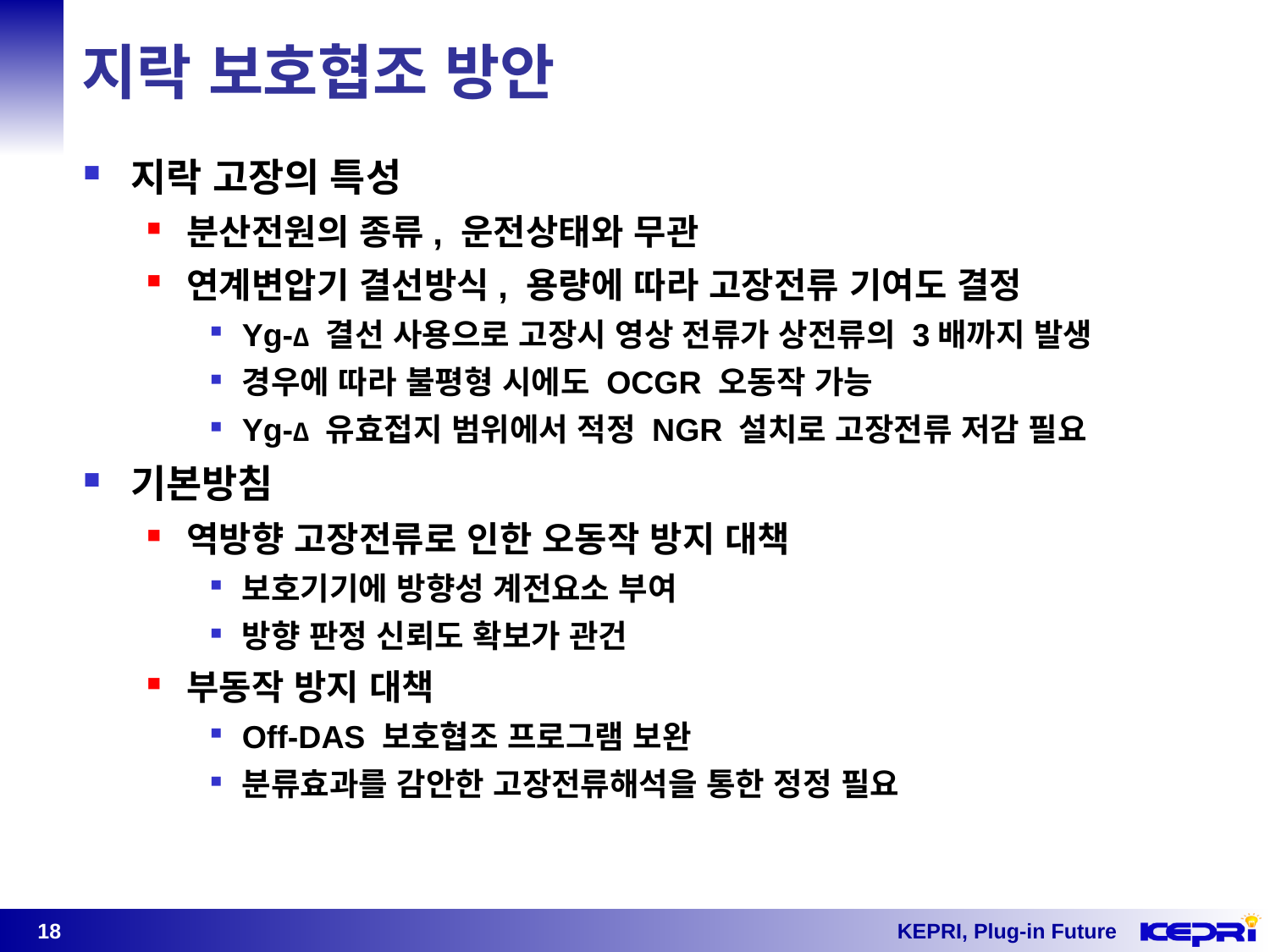

지락 보호협조 방안
지락 고장의 특성
분산전원의 종류, 운전상태와 무관
연계변압기 결선방식, 용량에 따라 고장전류 기여도 결정
Yg-∆ 결선 사용으로 고장시 영상 전류가 상전류의 3배까지 발생
경우에 따라 불평형 시에도 OCGR 오동작 가능
Yg-∆ 유효접지 범위에서 적정 NGR 설치로 고장전류 저감 필요
기본방침
역방향 고장전류로 인한 오동작 방지 대책
보호기기에 방향성 계전요소 부여
방향 판정 신뢰도 확보가 관건
부동작 방지 대책
Off-DAS 보호협조 프로그램 보완
분류효과를 감안한 고장전류해석을 통한 정정 필요